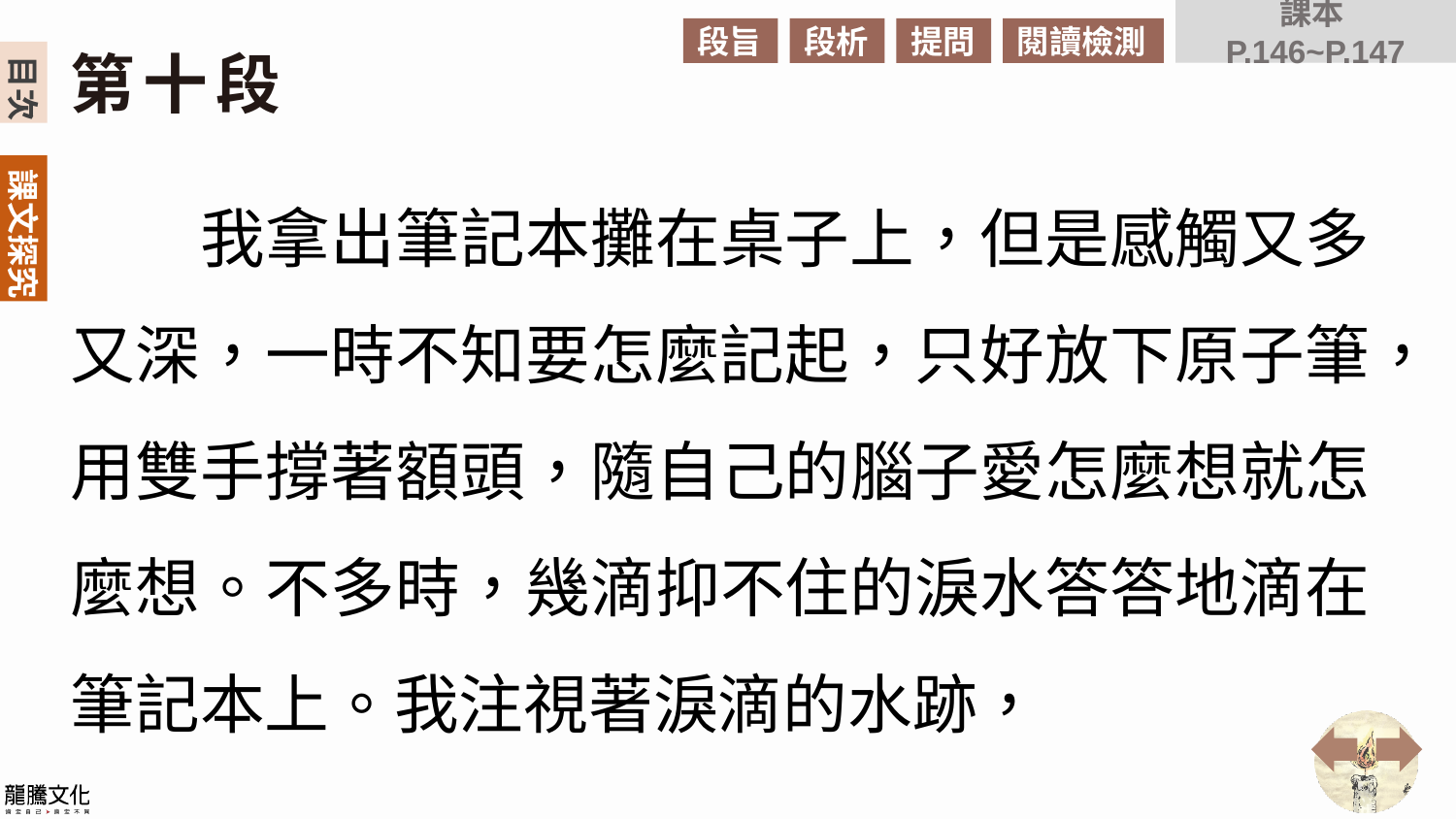

課本P.146~P.147
段旨
段析
提問
閱讀檢測
第十段
　　我拿出筆記本攤在桌子上，但是感觸又多又深，一時不知要怎麼記起，只好放下原子筆，用雙手撐著額頭，隨自己的腦子愛怎麼想就怎麼想。不多時，幾滴抑不住的淚水答答地滴在筆記本上。我注視著淚滴的水跡，